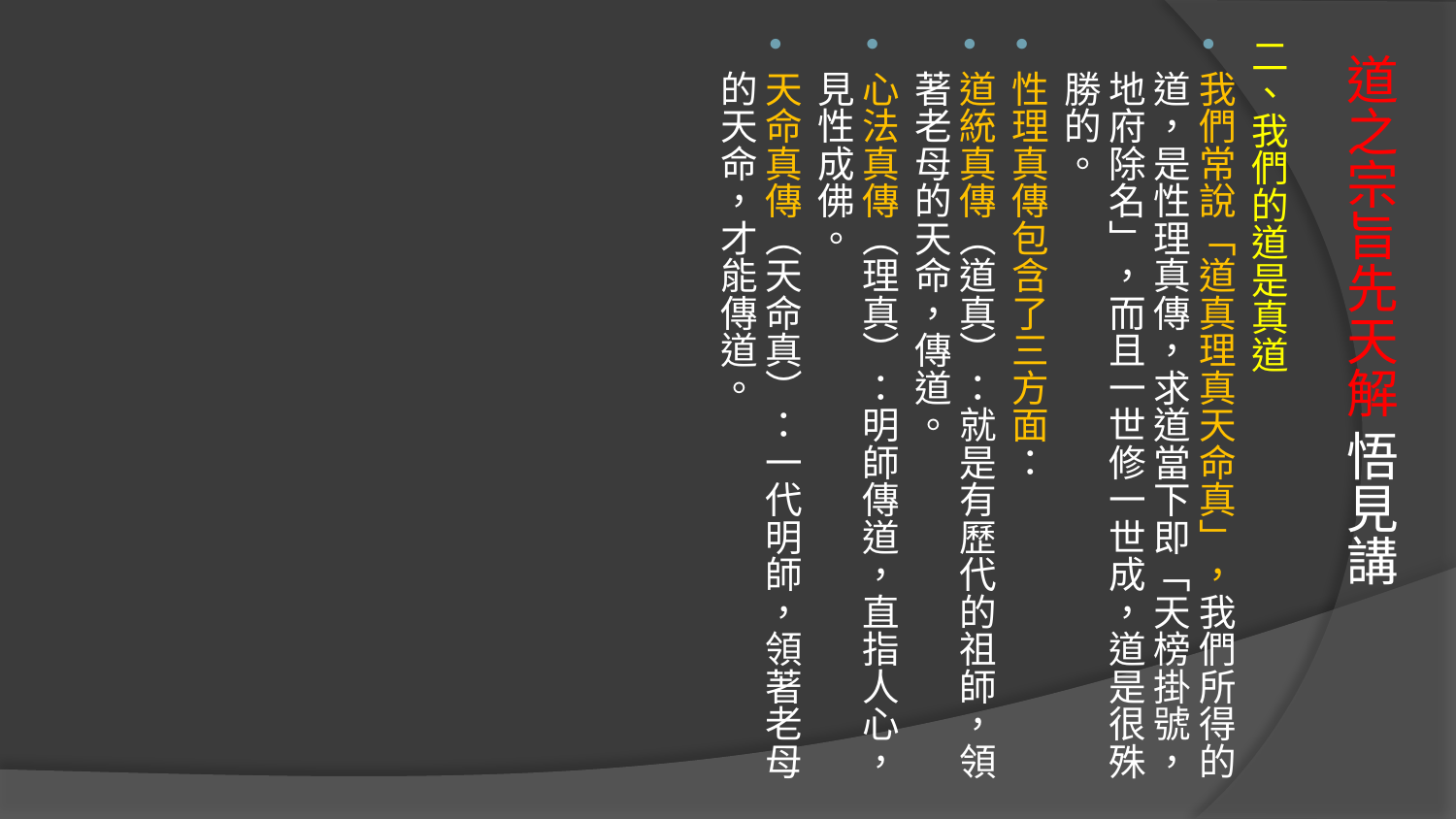

二、我們的道是真道
我們常說「道真理真天命真」，我們所得的道，是性理真傳，求道當下即「天榜掛號，地府除名」，而且一世修一世成，道是很殊勝的。
性理真傳包含了三方面：
道統真傳（道真）：就是有歷代的祖師，領著老母的天命，傳道。
心法真傳（理真）：明師傳道，直指人心，見性成佛。
天命真傳（天命真）：一代明師，領著老母的天命，才能傳道。

# 道之宗旨先天解 悟見講